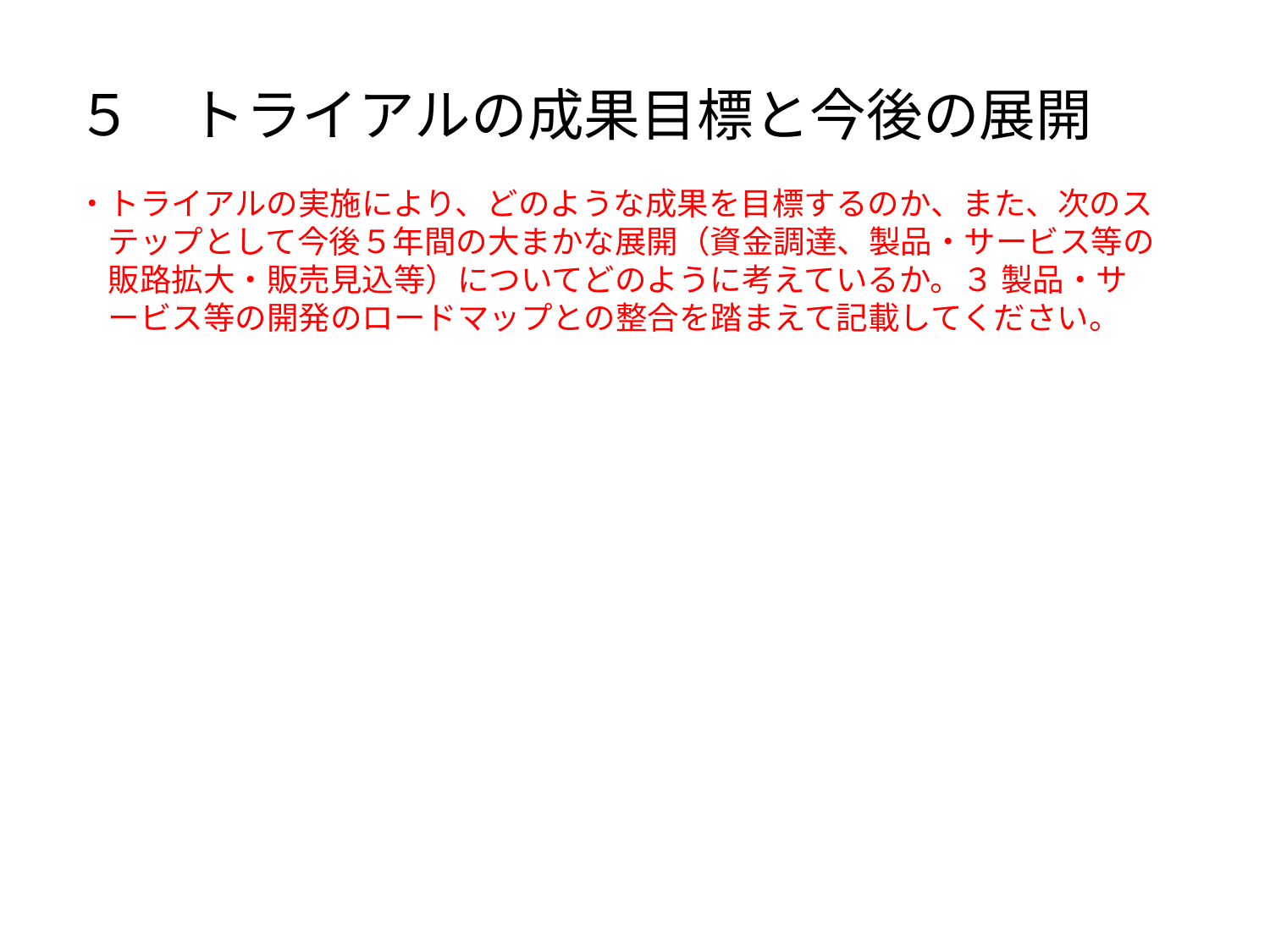

５　トライアルの成果目標と今後の展開
・トライアルの実施により、どのような成果を目標するのか、また、次のス
　テップとして今後５年間の大まかな展開（資金調達、製品・サービス等の
　販路拡大・販売見込等）についてどのように考えているか。３ 製品・サ
　ービス等の開発のロードマップとの整合を踏まえて記載してください。